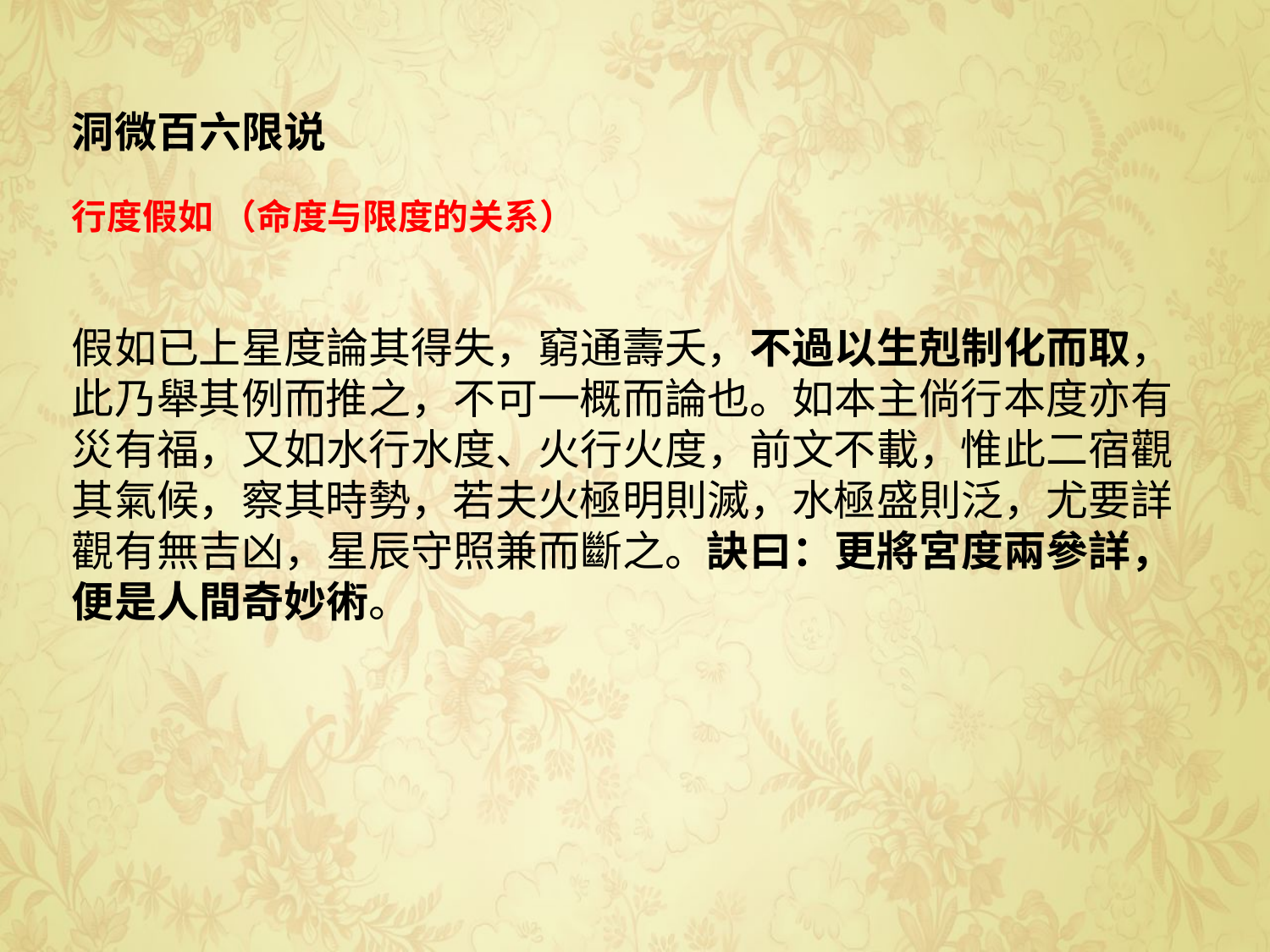

洞微百六限说

行度假如 （命度与限度的关系）

假如已上星度論其得失，窮通壽夭，不過以生剋制化而取，此乃舉其例而推之，不可一概而論也。如本主倘行本度亦有災有福，又如水行水度、火行火度，前文不載，惟此二宿觀其氣候，察其時勢，若夫火極明則滅，水極盛則泛，尤要詳觀有無吉凶，星辰守照兼而斷之。訣曰：更將宮度兩參詳，便是人間奇妙術。